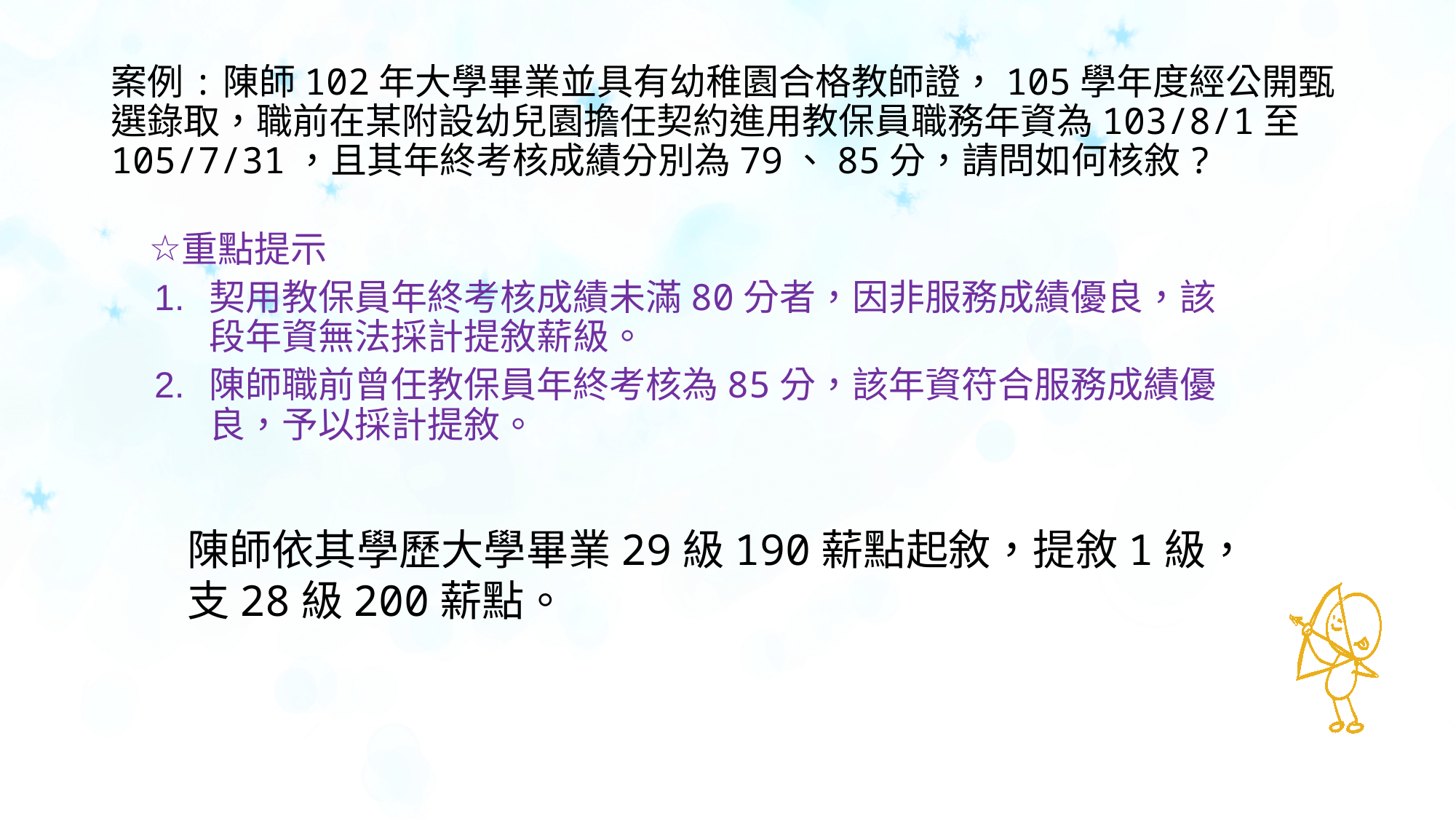

# 案例:陳師102年大學畢業並具有幼稚園合格教師證，105學年度經公開甄選錄取，職前在某附設幼兒園擔任契約進用教保員職務年資為103/8/1至105/7/31，且其年終考核成績分別為79、85分，請問如何核敘?
重點提示
契用教保員年終考核成績未滿80分者，因非服務成績優良，該段年資無法採計提敘薪級。
陳師職前曾任教保員年終考核為85分，該年資符合服務成績優良，予以採計提敘。
陳師依其學歷大學畢業29級190薪點起敘，提敘1級，支28級200薪點。